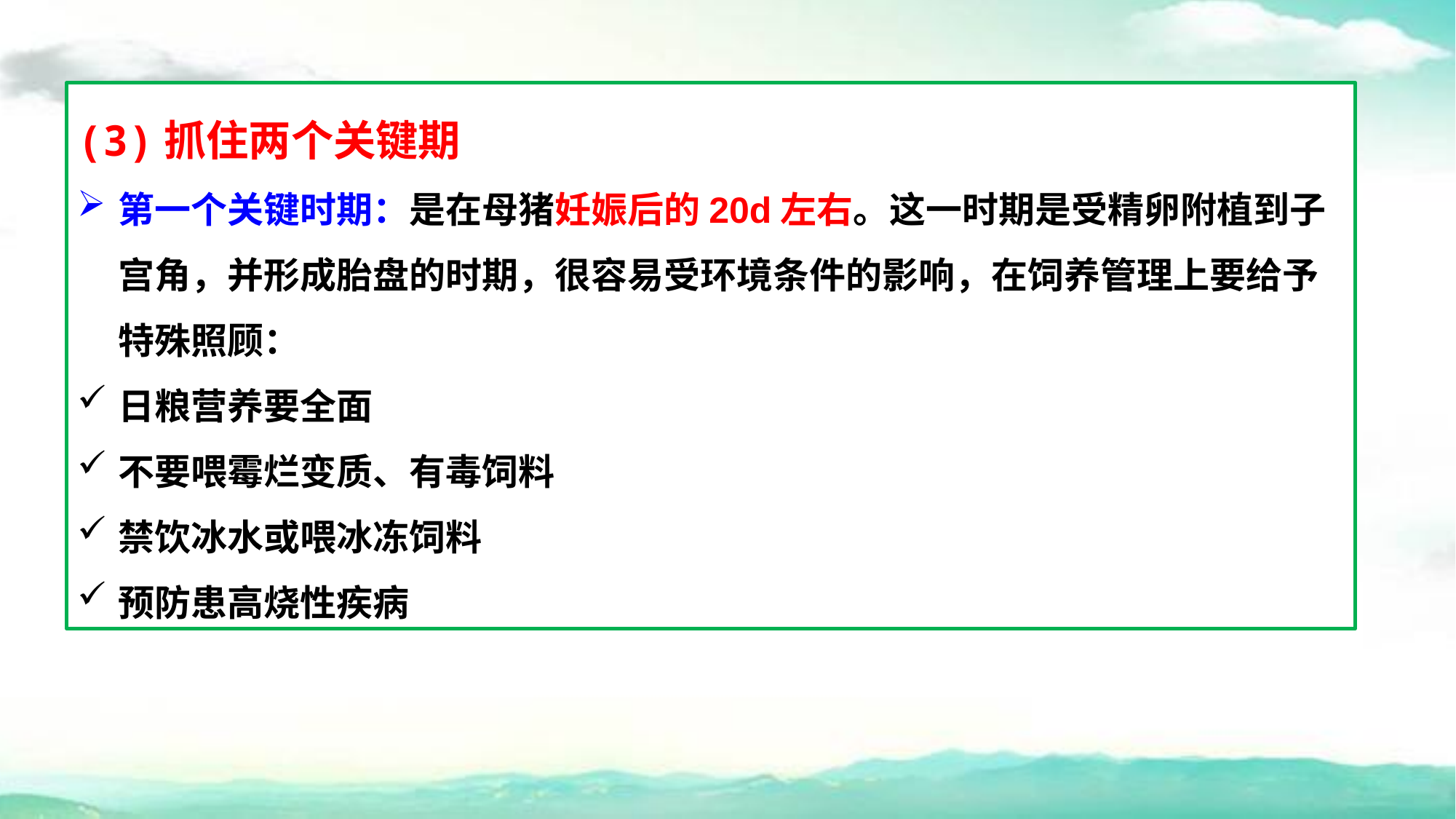

(3)抓住两个关键期
第一个关键时期：是在母猪妊娠后的20d左右。这一时期是受精卵附植到子宫角，并形成胎盘的时期，很容易受环境条件的影响，在饲养管理上要给予特殊照顾：
日粮营养要全面
不要喂霉烂变质、有毒饲料
禁饮冰水或喂冰冻饲料
预防患高烧性疾病